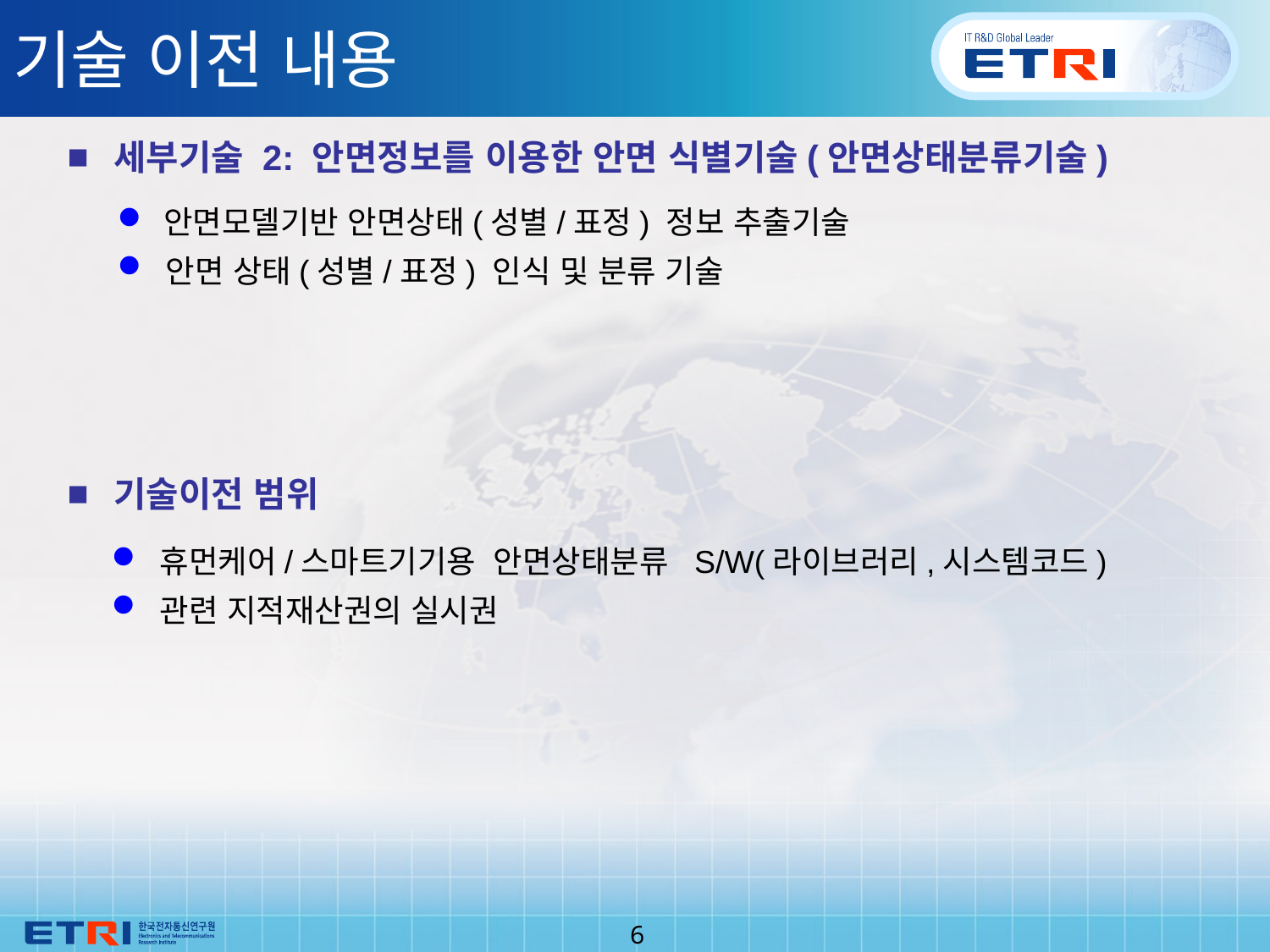

# 기술 이전 내용
 세부기술 2: 안면정보를 이용한 안면 식별기술(안면상태분류기술)
 안면모델기반 안면상태(성별/표정) 정보 추출기술
 안면 상태(성별/표정) 인식 및 분류 기술
 기술이전 범위
 휴먼케어/스마트기기용  안면상태분류  S/W(라이브러리,시스템코드)
 관련 지적재산권의 실시권